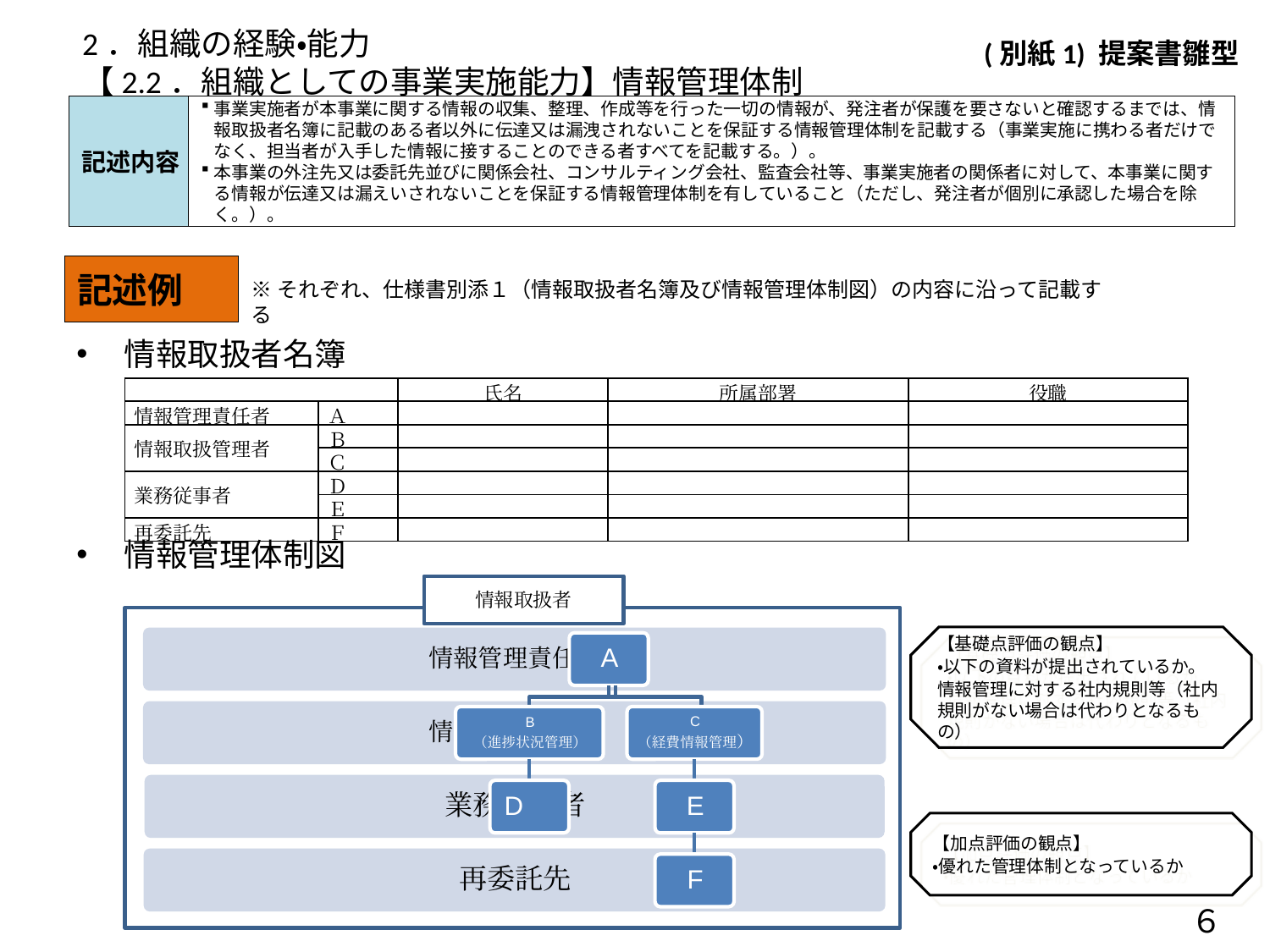

2．組織の経験・能力
【2.2．組織としての事業実施能力】情報管理体制
 (別紙1) 提案書雛型
記述内容
事業実施者が本事業に関する情報の収集、整理、作成等を行った一切の情報が、発注者が保護を要さないと確認するまでは、情報取扱者名簿に記載のある者以外に伝達又は漏洩されないことを保証する情報管理体制を記載する（事業実施に携わる者だけでなく、担当者が入手した情報に接することのできる者すべてを記載する。）。
本事業の外注先又は委託先並びに関係会社、コンサルティング会社、監査会社等、事業実施者の関係者に対して、本事業に関する情報が伝達又は漏えいされないことを保証する情報管理体制を有していること（ただし、発注者が個別に承認した場合を除く。）。

情報取扱者名簿

情報管理体制図

記述例
※それぞれ、仕様書別添１（情報取扱者名簿及び情報管理体制図）の内容に沿って記載する
|  |  | 氏名 | 所属部署 | 役職 |
| --- | --- | --- | --- | --- |
| 情報管理責任者 | Ａ |  |  |  |
| 情報取扱管理者 | Ｂ |  |  |  |
|  | Ｃ |  |  |  |
| 業務従事者 | Ｄ |  |  |  |
|  | Ｅ |  |  |  |
| 再委託先 | Ｆ |  |  |  |
情報取扱者

再委託先
業務従事者
情報取扱管理者
情報管理責任者
A
B
（進捗状況管理）
D
C
（経費情報管理）
E
F
【基礎点評価の観点】
・以下の資料が提出されているか。
情報管理に対する社内規則等（社内規則がない場合は代わりとなるもの）
【加点評価の観点】
・優れた管理体制となっているか
６